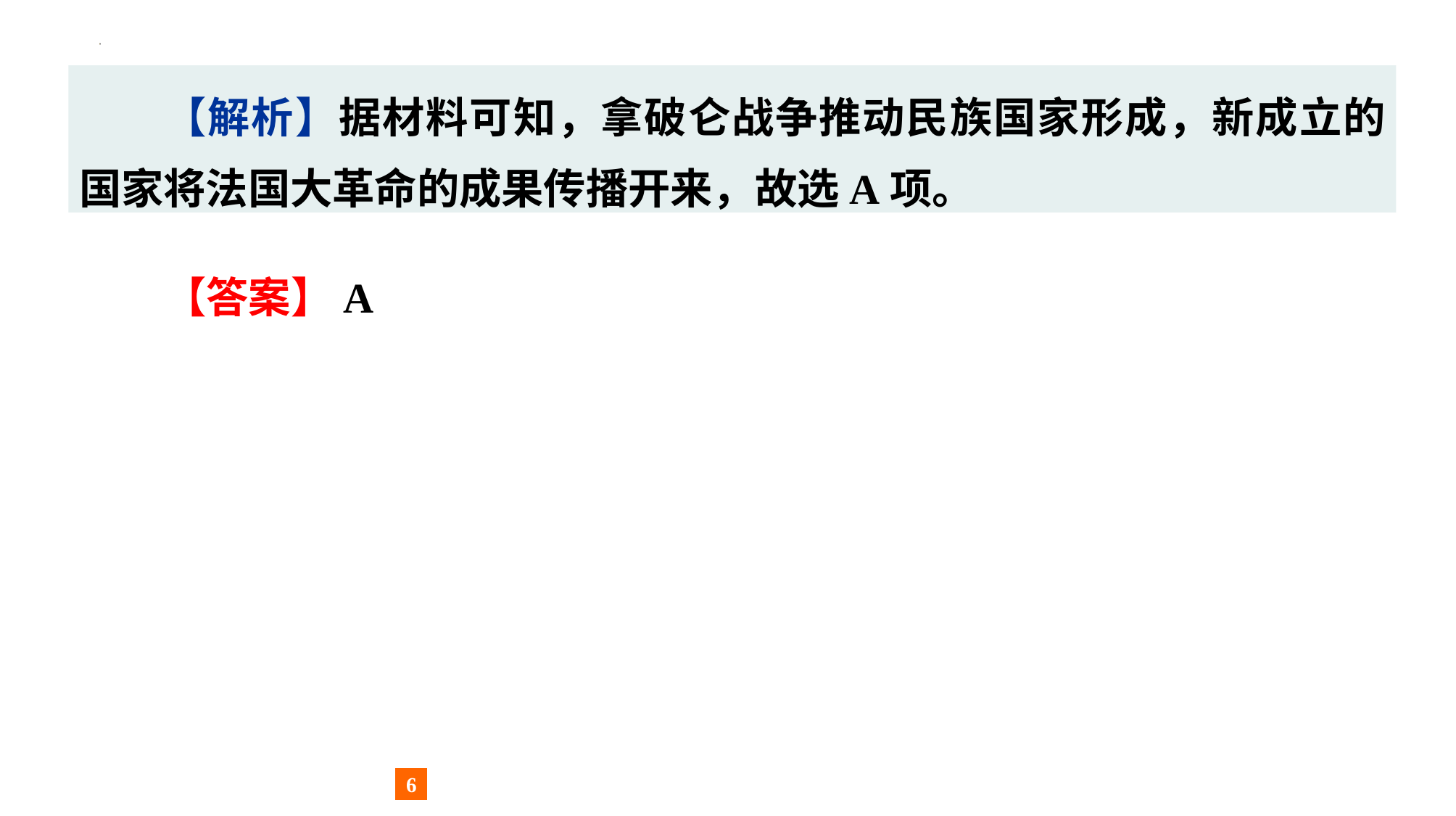

【解析】据材料可知，拿破仑战争推动民族国家形成，新成立的国家将法国大革命的成果传播开来，故选A项。
【答案】A
6